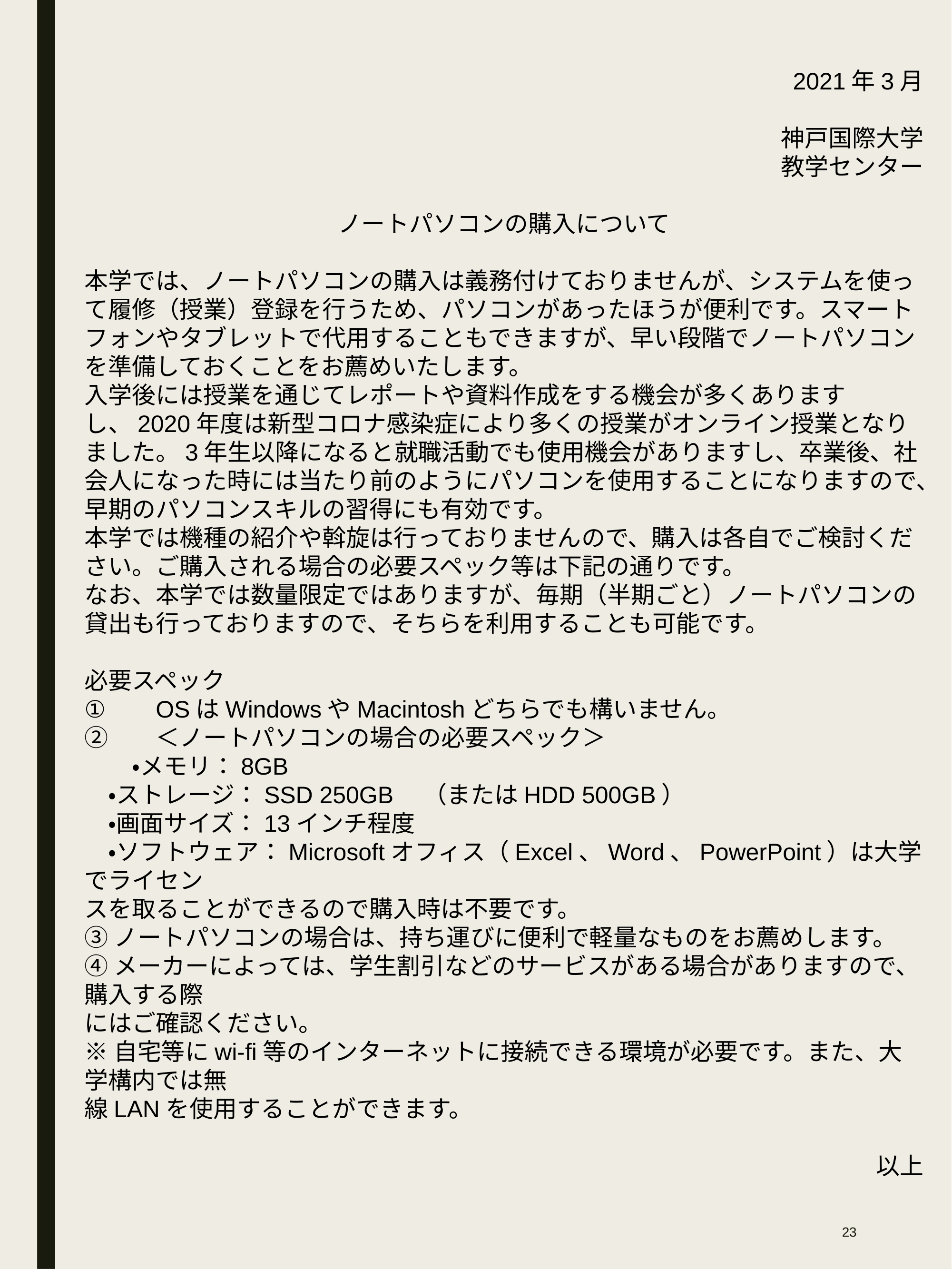

2021年3月

神戸国際大学
教学センター

ノートパソコンの購入について

本学では、ノートパソコンの購入は義務付けておりませんが、システムを使って履修（授業）登録を行うため、パソコンがあったほうが便利です。スマートフォンやタブレットで代用することもできますが、早い段階でノートパソコンを準備しておくことをお薦めいたします。
入学後には授業を通じてレポートや資料作成をする機会が多くありますし、2020年度は新型コロナ感染症により多くの授業がオンライン授業となりました。3年生以降になると就職活動でも使用機会がありますし、卒業後、社会人になった時には当たり前のようにパソコンを使用することになりますので、早期のパソコンスキルの習得にも有効です。
本学では機種の紹介や斡旋は行っておりませんので、購入は各自でご検討ください。ご購入される場合の必要スペック等は下記の通りです。
なお、本学では数量限定ではありますが、毎期（半期ごと）ノートパソコンの貸出も行っておりますので、そちらを利用することも可能です。

必要スペック
①	OSはWindowsやMacintoshどちらでも構いません。
②	＜ノートパソコンの場合の必要スペック＞
　　・メモリ：8GB
　・ストレージ：SSD 250GB　（またはHDD 500GB）
　・画面サイズ：13インチ程度
　・ソフトウェア：Microsoftオフィス（Excel、Word、PowerPoint）は大学でライセン
スを取ることができるので購入時は不要です。
③ノートパソコンの場合は、持ち運びに便利で軽量なものをお薦めします。
④メーカーによっては、学生割引などのサービスがある場合がありますので、購入する際
にはご確認ください。
※自宅等にwi-fi等のインターネットに接続できる環境が必要です。また、大学構内では無
線LANを使用することができます。

以上
23